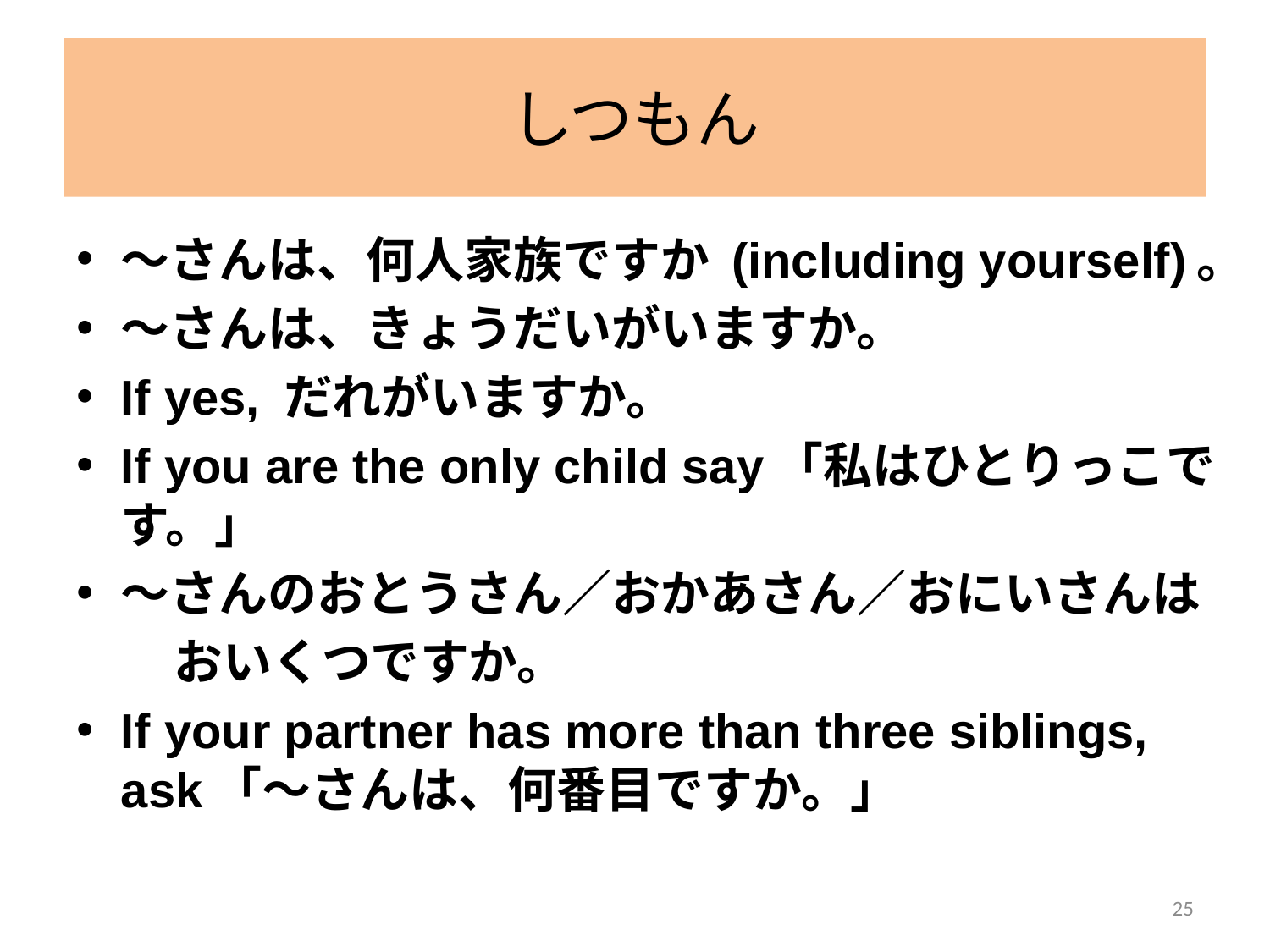

# しつもん
〜さんは、何人家族ですか (including yourself)。
〜さんは、きょうだいがいますか。
If yes, だれがいますか。
If you are the only child say「私はひとりっこです。」
〜さんのおとうさん／おかあさん／おにいさんは
　　おいくつですか。
If your partner has more than three siblings, ask「〜さんは、何番目ですか。」
25